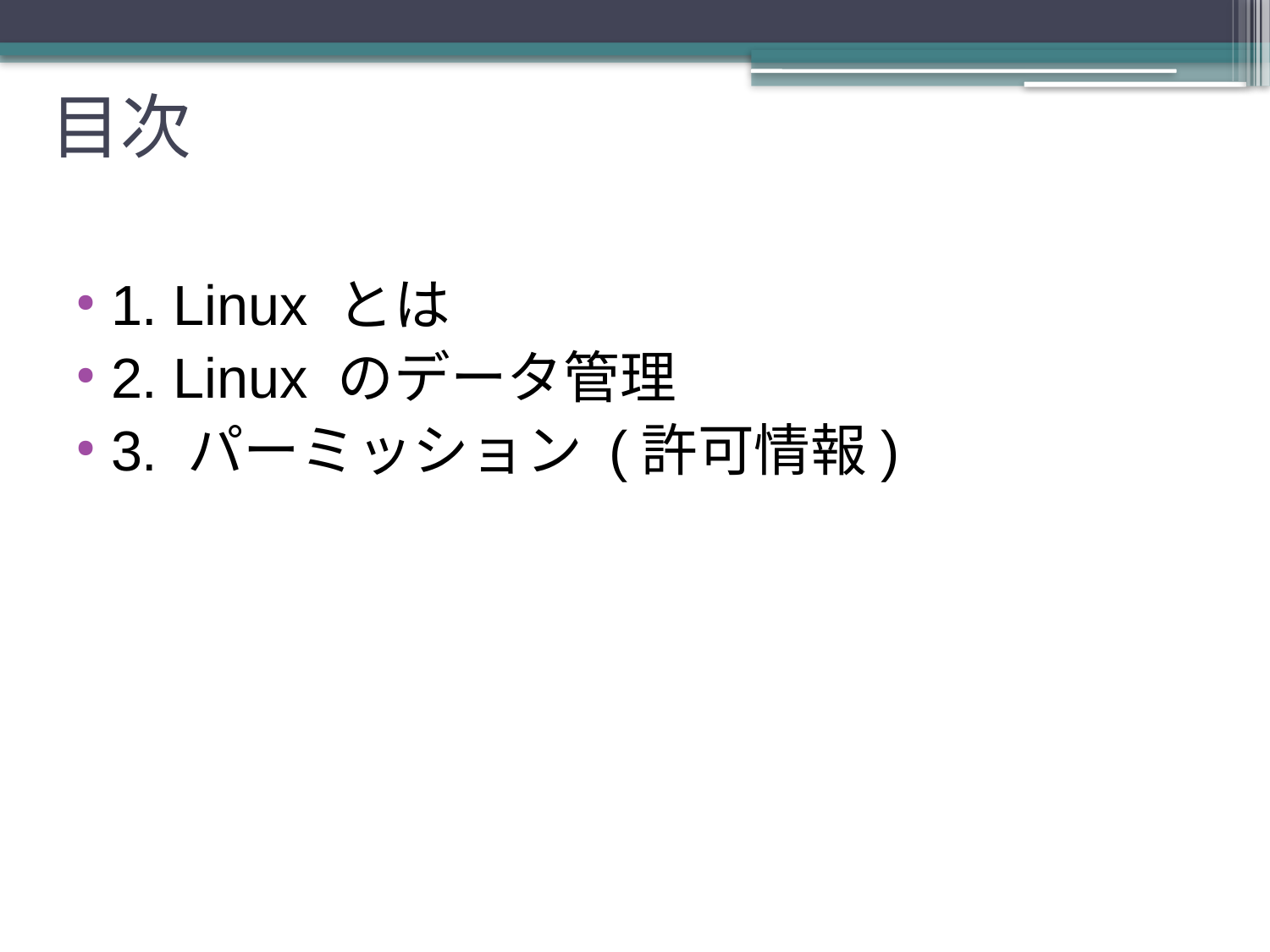

# 目次
1. Linux とは
2. Linux のデータ管理
3. パーミッション (許可情報)